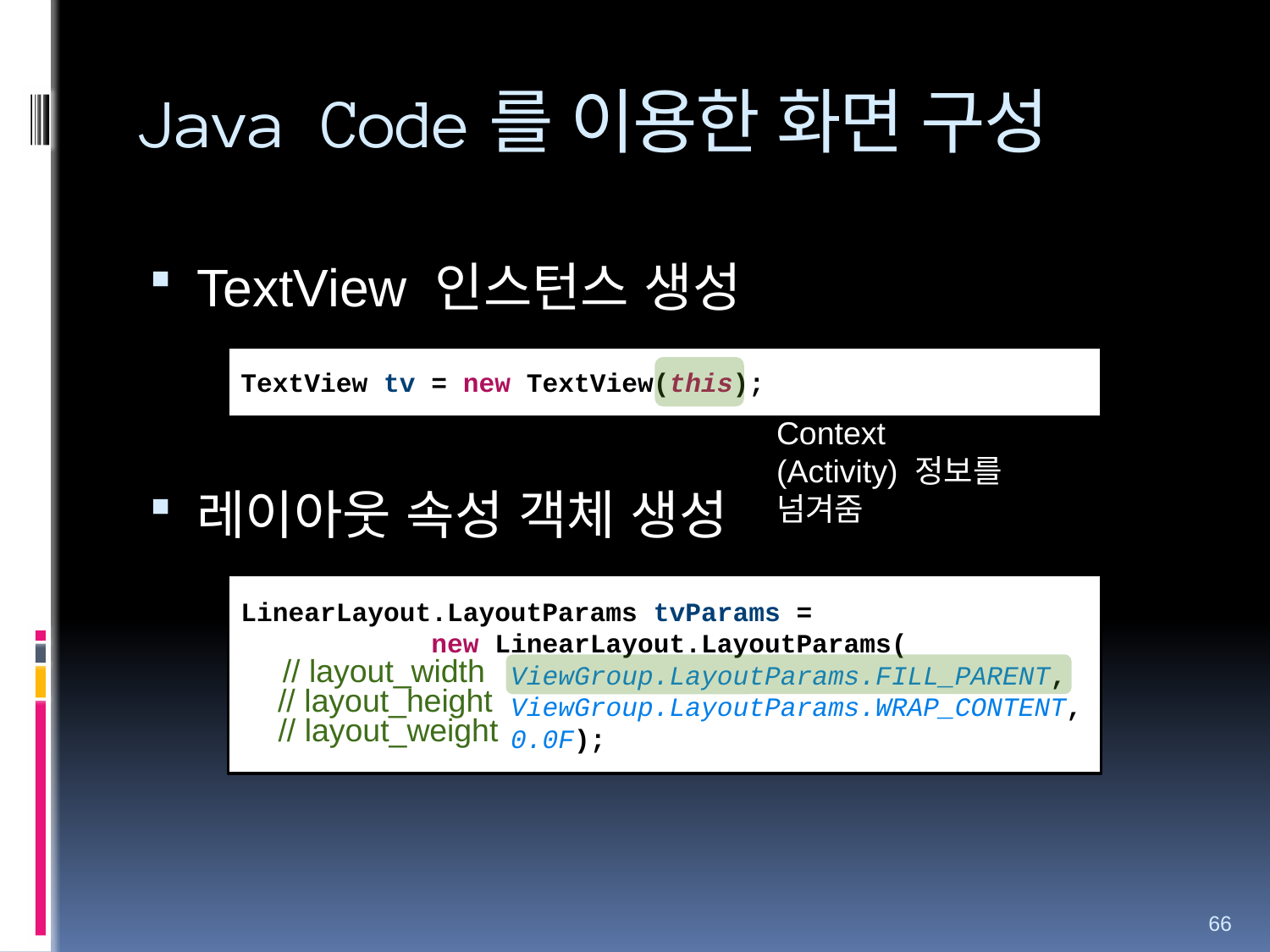

# Java Code를 이용한 화면 구성
TextView 인스턴스 생성

레이아웃 속성 객체 생성
TextView tv = new TextView(this);

Context (Activity) 정보를 넘겨줌
LinearLayout.LayoutParams tvParams =
            new LinearLayout.LayoutParams(
                 ViewGroup.LayoutParams.FILL_PARENT,
                 ViewGroup.LayoutParams.WRAP_CONTENT,
                 0.0F);
// layout_width

// layout_height
// layout_weight
66